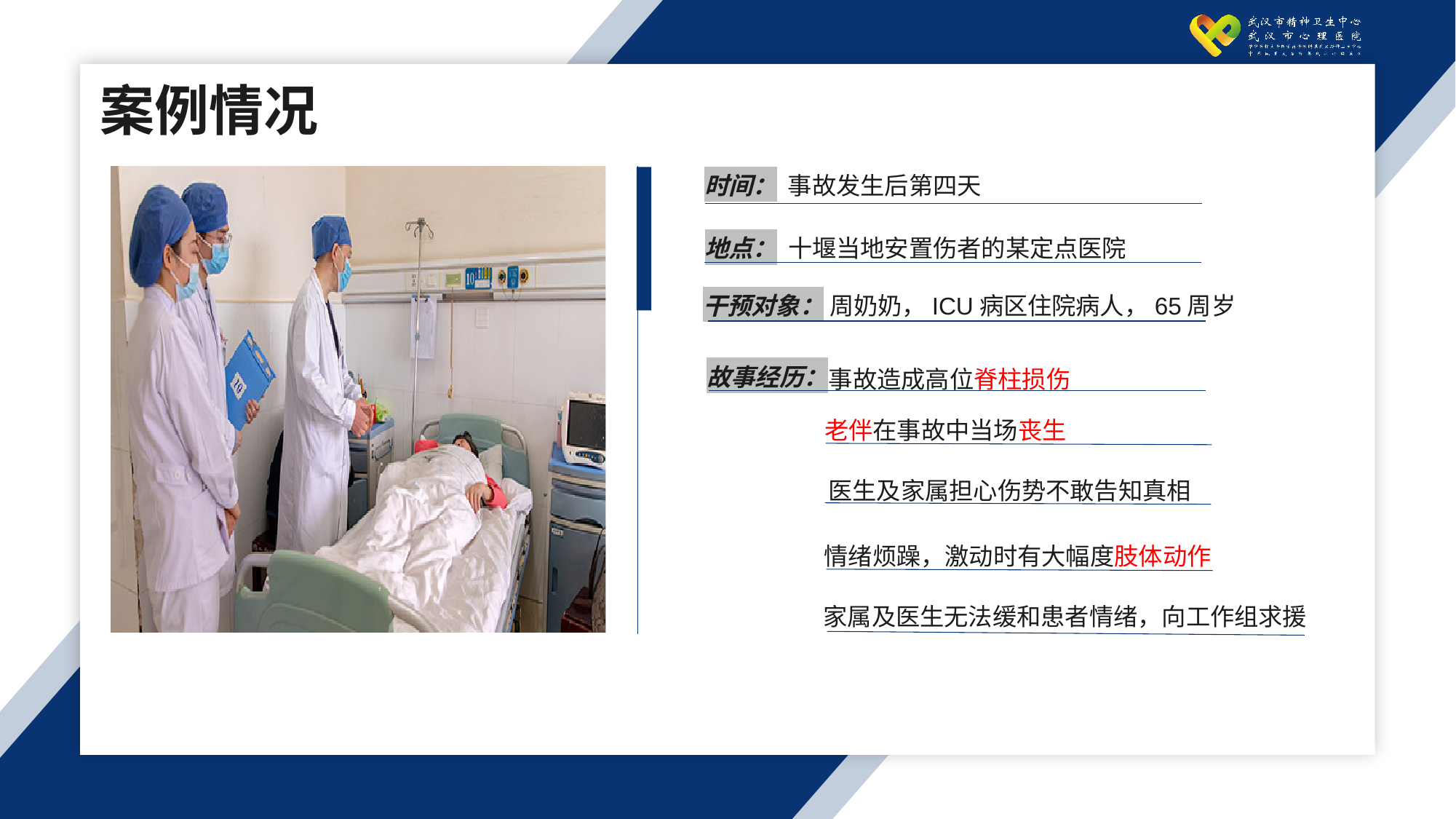

案例情况
时间：  事故发生后第四天

地点：  十堰当地安置伤者的某定点医院
干预对象： 周奶奶，ICU病区住院病人，65周岁
事故造成高位脊柱损伤
故事经历：
老伴在事故中当场丧生
医生及家属担心伤势不敢告知真相
情绪烦躁，激动时有大幅度肢体动作
家属及医生无法缓和患者情绪，向工作组求援